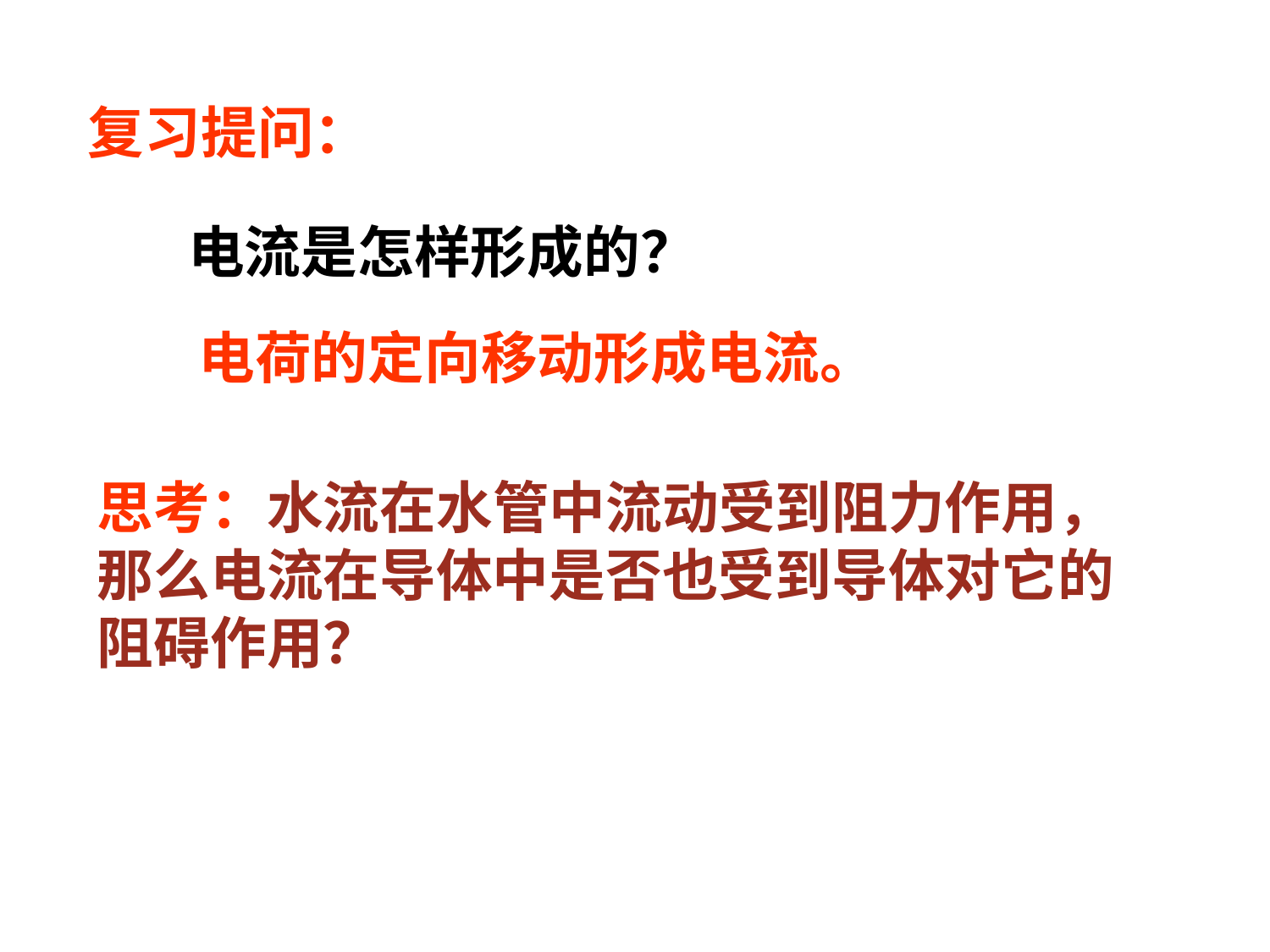

复习提问：
电流是怎样形成的？
电荷的定向移动形成电流。
思考：水流在水管中流动受到阻力作用，那么电流在导体中是否也受到导体对它的阻碍作用？